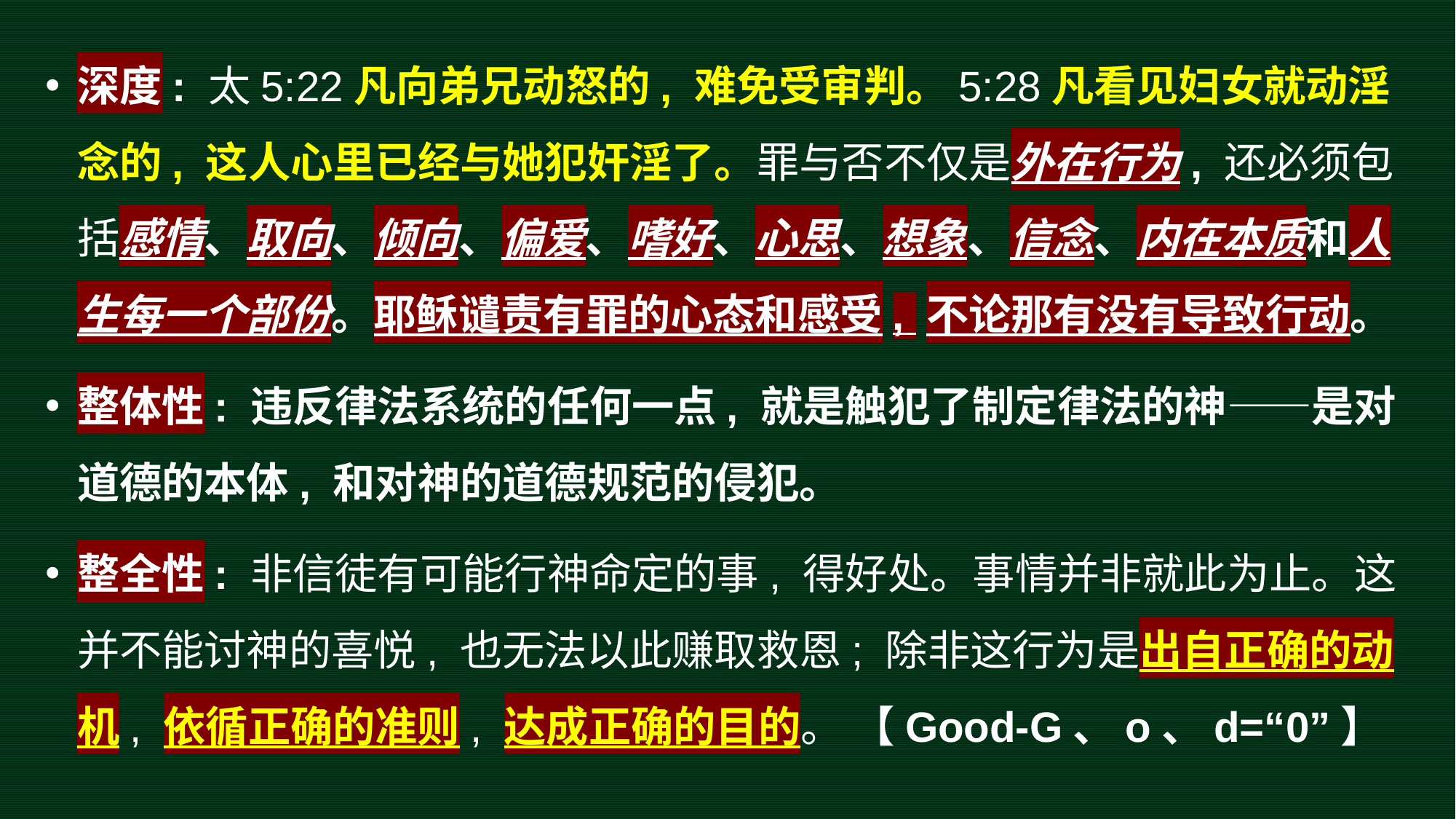

深度: 太5:22凡向弟兄动怒的, 难免受审判。5:28凡看见妇女就动淫念的, 这人心里已经与她犯奸淫了。罪与否不仅是外在行为, 还必须包括感情、取向、倾向、偏爱、嗜好、心思、想象、信念、内在本质和人生每一个部份。耶稣谴责有罪的心态和感受, 不论那有没有导致行动。
整体性: 违反律法系统的任何一点, 就是触犯了制定律法的神——是对道德的本体, 和对神的道德规范的侵犯。
整全性: 非信徒有可能行神命定的事, 得好处。事情并非就此为止。这并不能讨神的喜悦, 也无法以此赚取救恩; 除非这行为是出自正确的动机, 依循正确的准则, 达成正确的目的。 【Good-G、o、d=“0”】